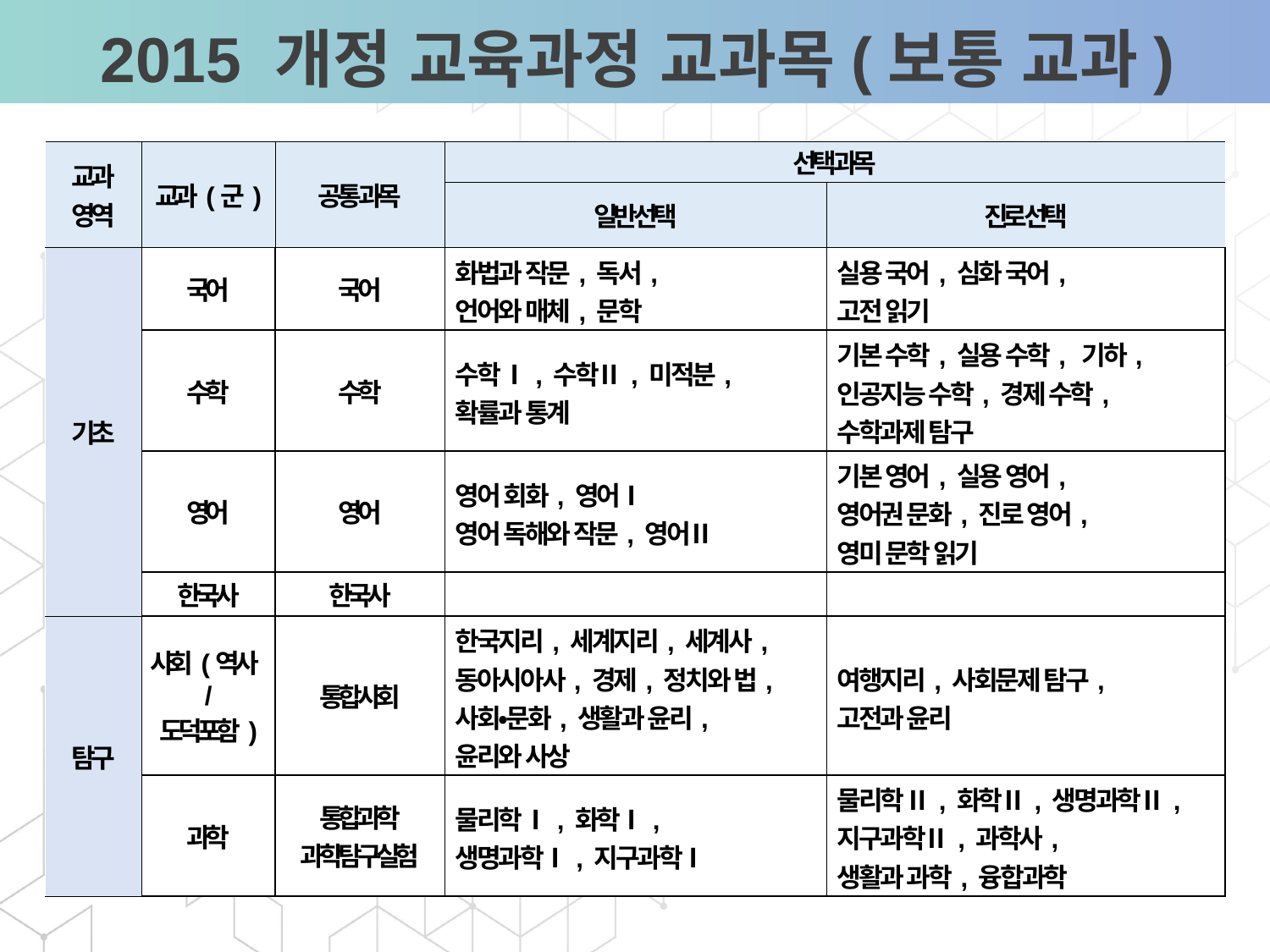

2015 개정 교육과정 교과목(보통 교과)
| 교과 영역 | 교과(군) | 공통 과목 | 선택 과목 |  |
| --- | --- | --- | --- | --- |
|  |  |  | 일반 선택 | 진로 선택 |
| 기초 | 국어 | 국어 | 화법과 작문, 독서, 언어와 매체, 문학 | 실용 국어, 심화 국어, 고전 읽기 |
|  | 수학 | 수학 | 수학Ⅰ, 수학Ⅱ, 미적분, 확률과 통계 | 기본 수학, 실용 수학, 기하, 인공지능 수학, 경제 수학, 수학과제 탐구 |
|  | 영어 | 영어 | 영어 회화, 영어Ⅰ 영어 독해와 작문, 영어Ⅱ | 기본 영어, 실용 영어, 영어권 문화, 진로 영어, 영미 문학 읽기 |
|  | 한국사 | 한국사 |  |  |
| 탐구 | 사회(역사/ 도덕포함) | 통합사회 | 한국지리, 세계지리, 세계사, 동아시아사, 경제, 정치와 법, 사회‧문화, 생활과 윤리, 윤리와 사상 | 여행지리, 사회문제 탐구, 고전과 윤리 |
|  | 과학 | 통합과학 과학탐구실험 | 물리학Ⅰ, 화학Ⅰ, 생명과학Ⅰ, 지구과학Ⅰ | 물리학Ⅱ, 화학Ⅱ, 생명과학Ⅱ, 지구과학Ⅱ, 과학사, 생활과 과학, 융합과학 |
영업활동의 부재